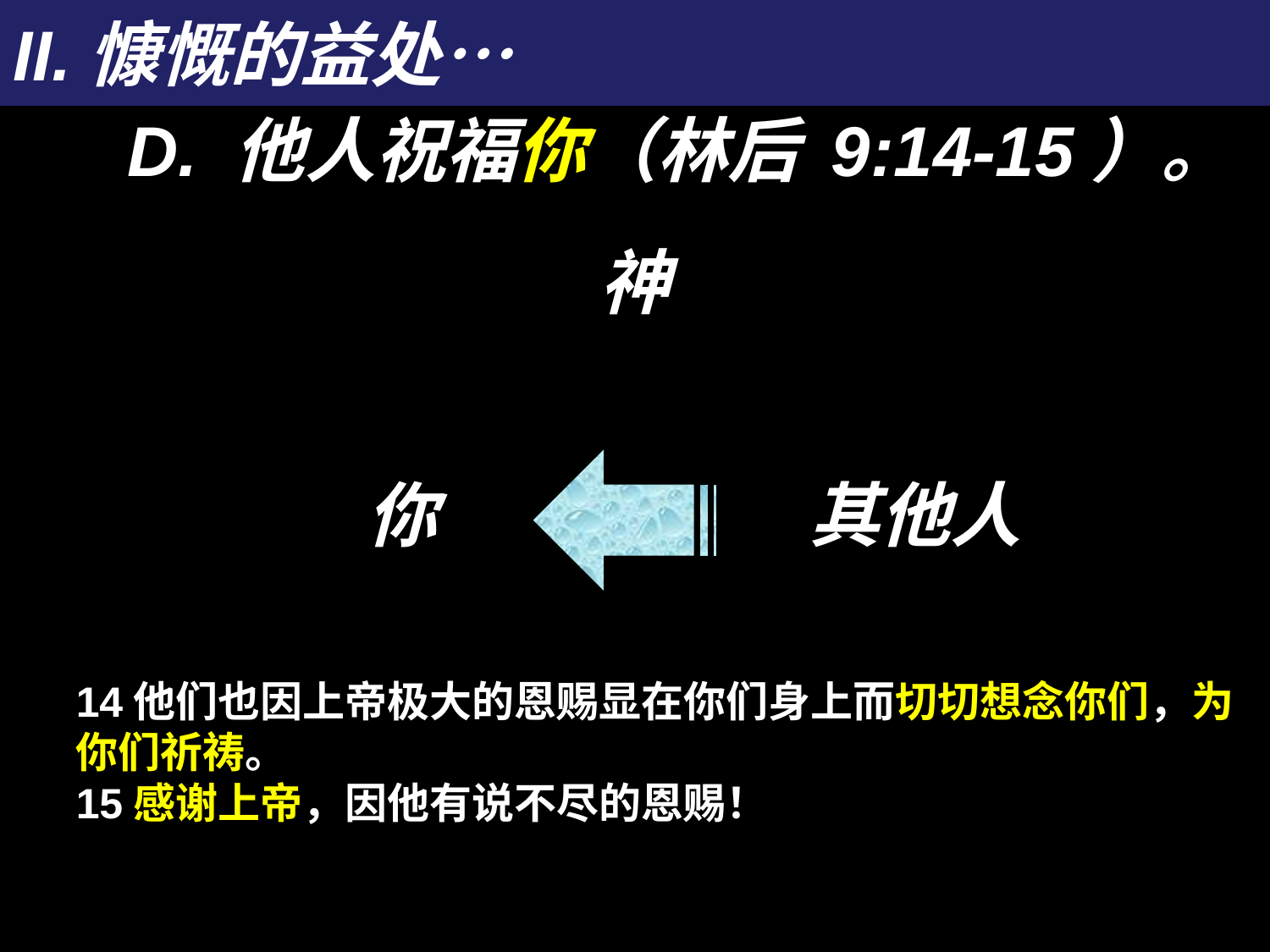

# II.慷慨的益处…
 D. 他人祝福你（林后 9:14-15）。

神

你
其他人
14他们也因上帝极大的恩赐显在你们身上而切切想念你们，为你们祈祷。
15感谢上帝，因他有说不尽的恩赐！